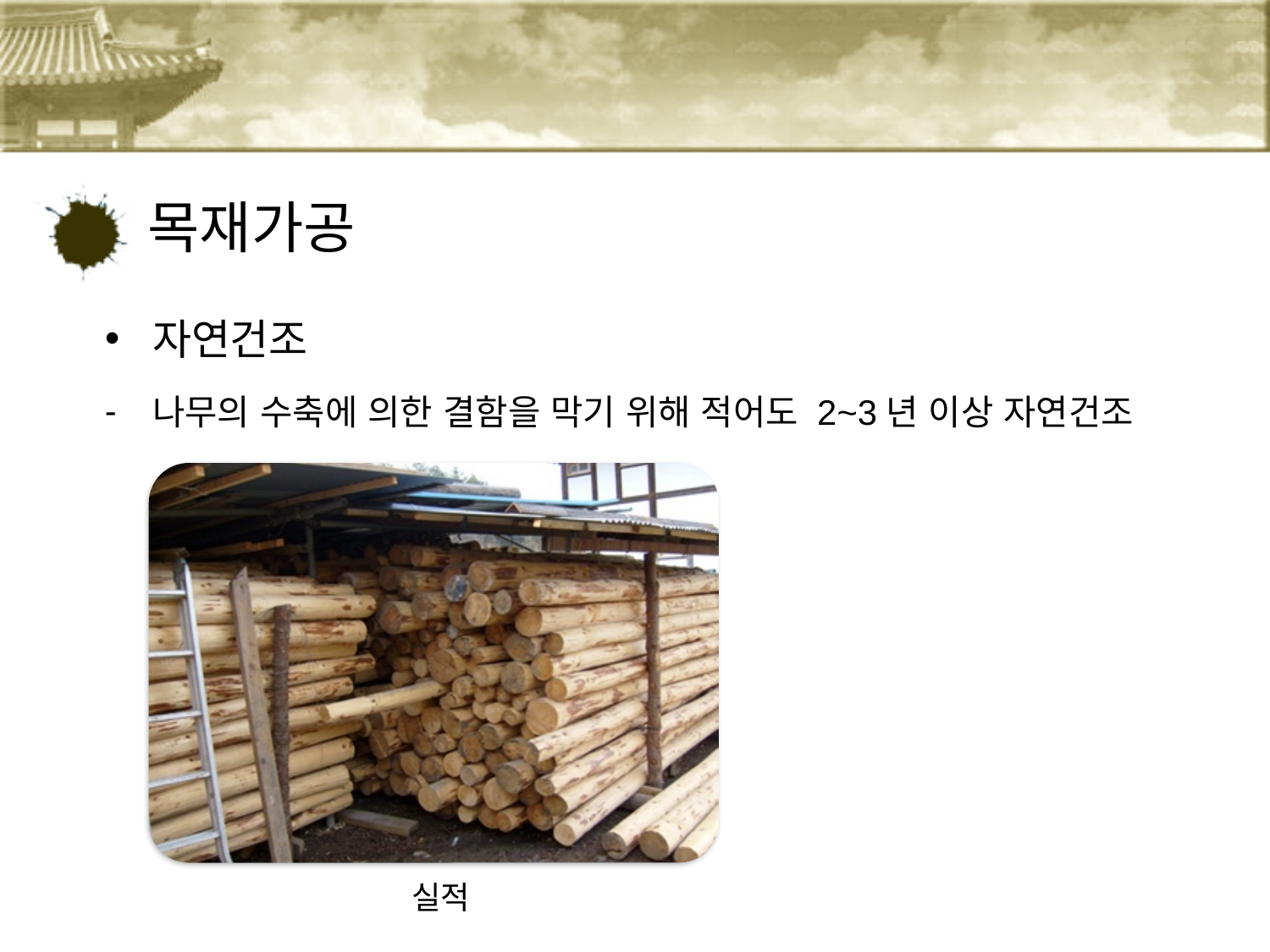

# 목재가공
자연건조

나무의 수축에 의한 결함을 막기 위해 적어도 2~3년 이상 자연건조

실적